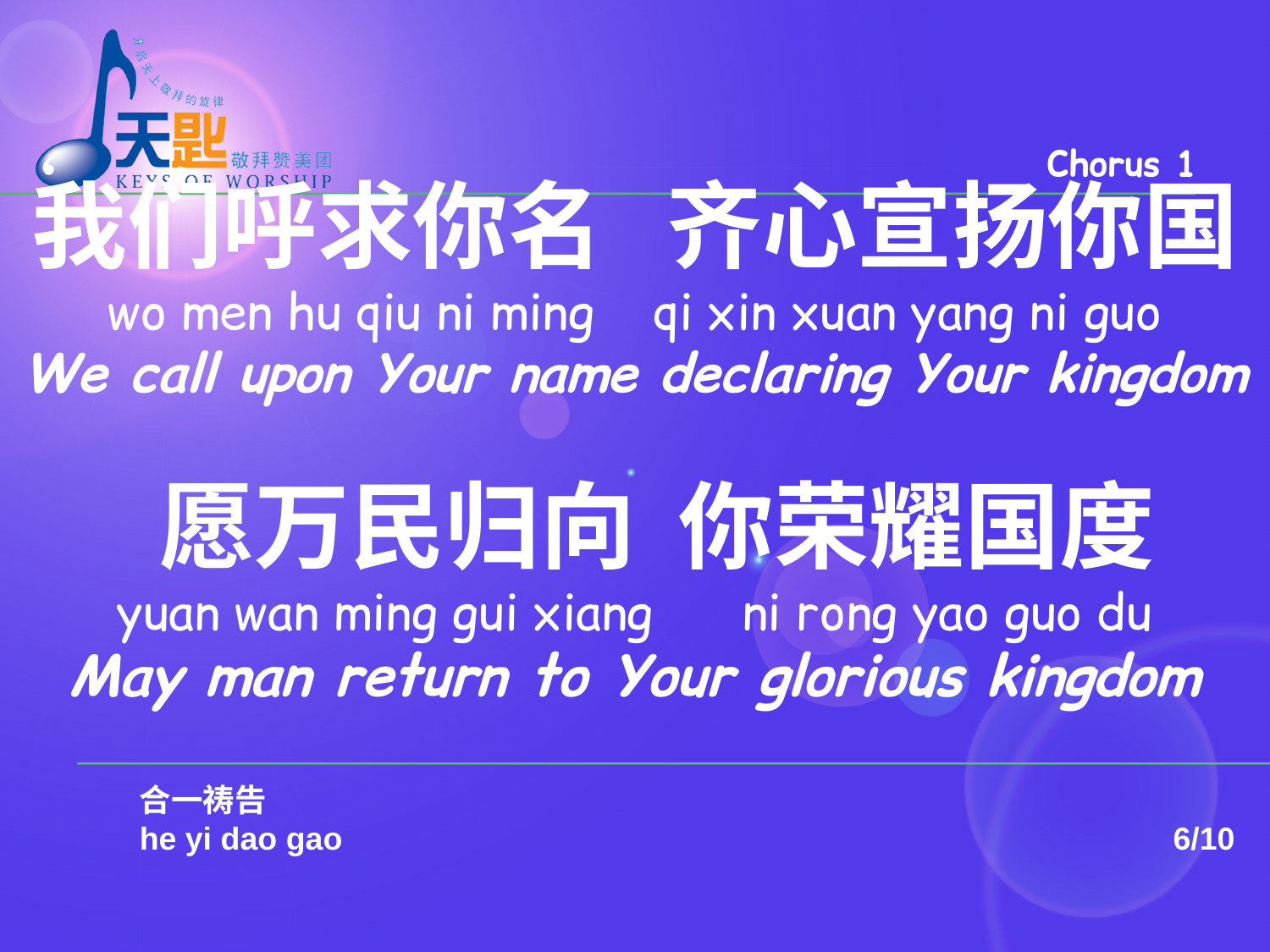

Chorus 1
我们呼求你名	齐心宣扬你国
wo men hu qiu ni ming    qi xin xuan yang ni guo
We call upon Your name declaring Your kingdom

 愿万民归向  你荣耀国度
yuan wan ming gui xiang      ni rong yao guo du
May man return to Your glorious kingdom

	合一祷告
	he yi dao gao							  6/10